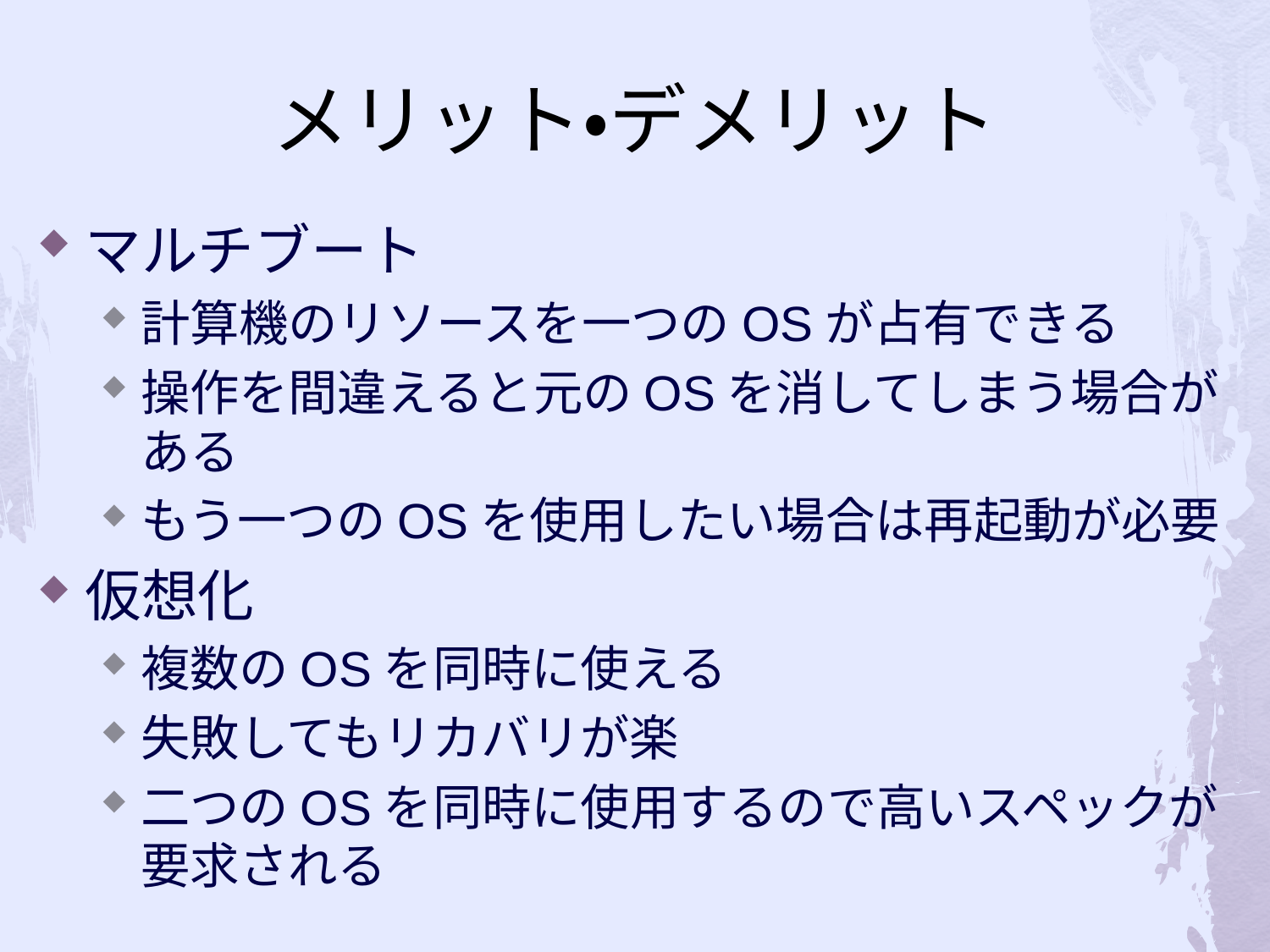

# メリット・デメリット
マルチブート
計算機のリソースを一つのOSが占有できる
操作を間違えると元のOSを消してしまう場合がある
もう一つのOSを使用したい場合は再起動が必要
仮想化
複数のOSを同時に使える
失敗してもリカバリが楽
二つのOSを同時に使用するので高いスペックが要求される